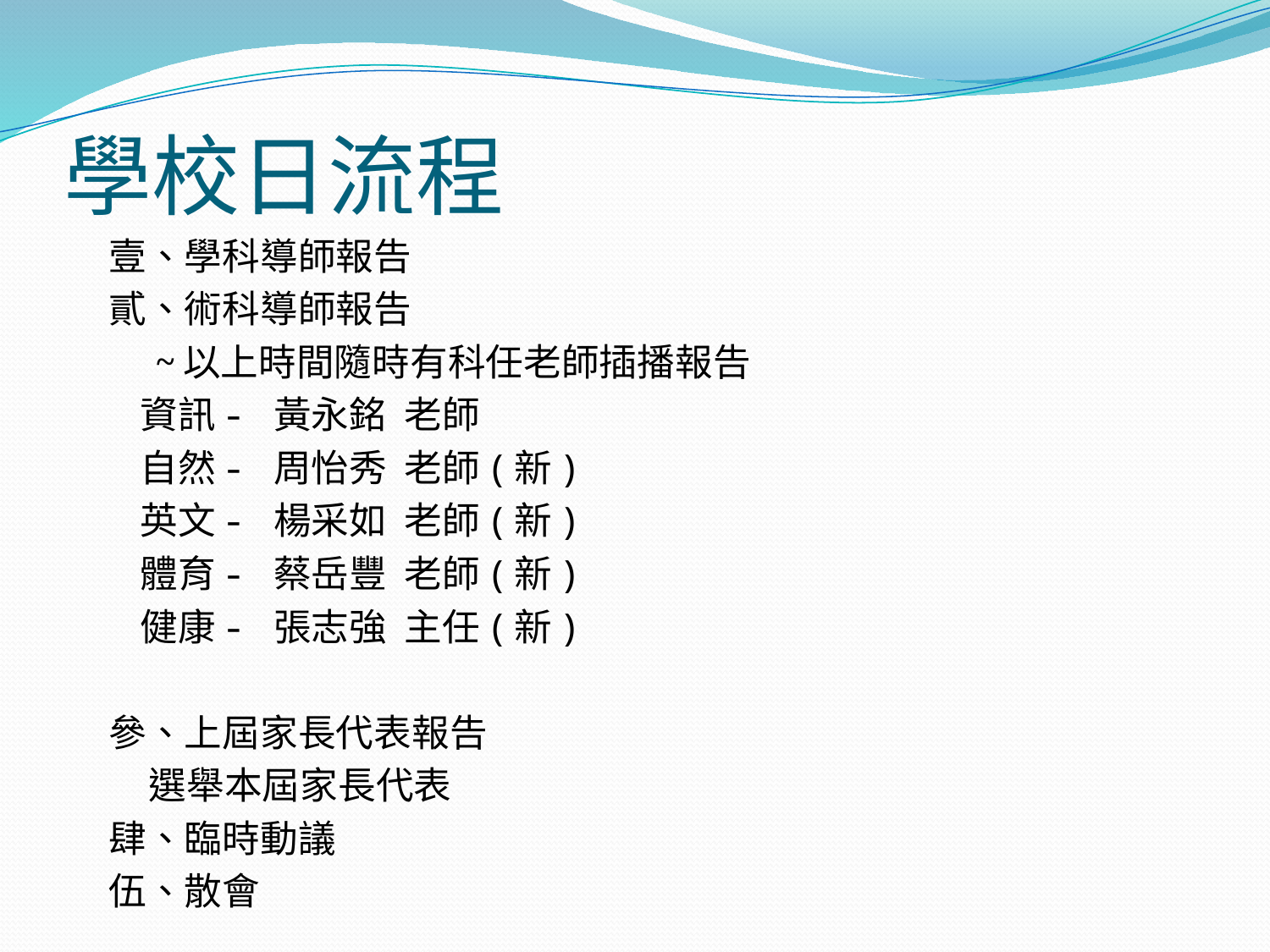

# 學校日流程
壹、學科導師報告
貳、術科導師報告
  ~以上時間隨時有科任老師插播報告
   資訊- 黃永銘  老師
   自然- 周怡秀  老師(新)
   英文- 楊采如  老師(新)
   體育- 蔡岳豐  老師(新)
   健康- 張志強  主任(新)

參、上屆家長代表報告
    選舉本屆家長代表
肆、臨時動議
伍、散會